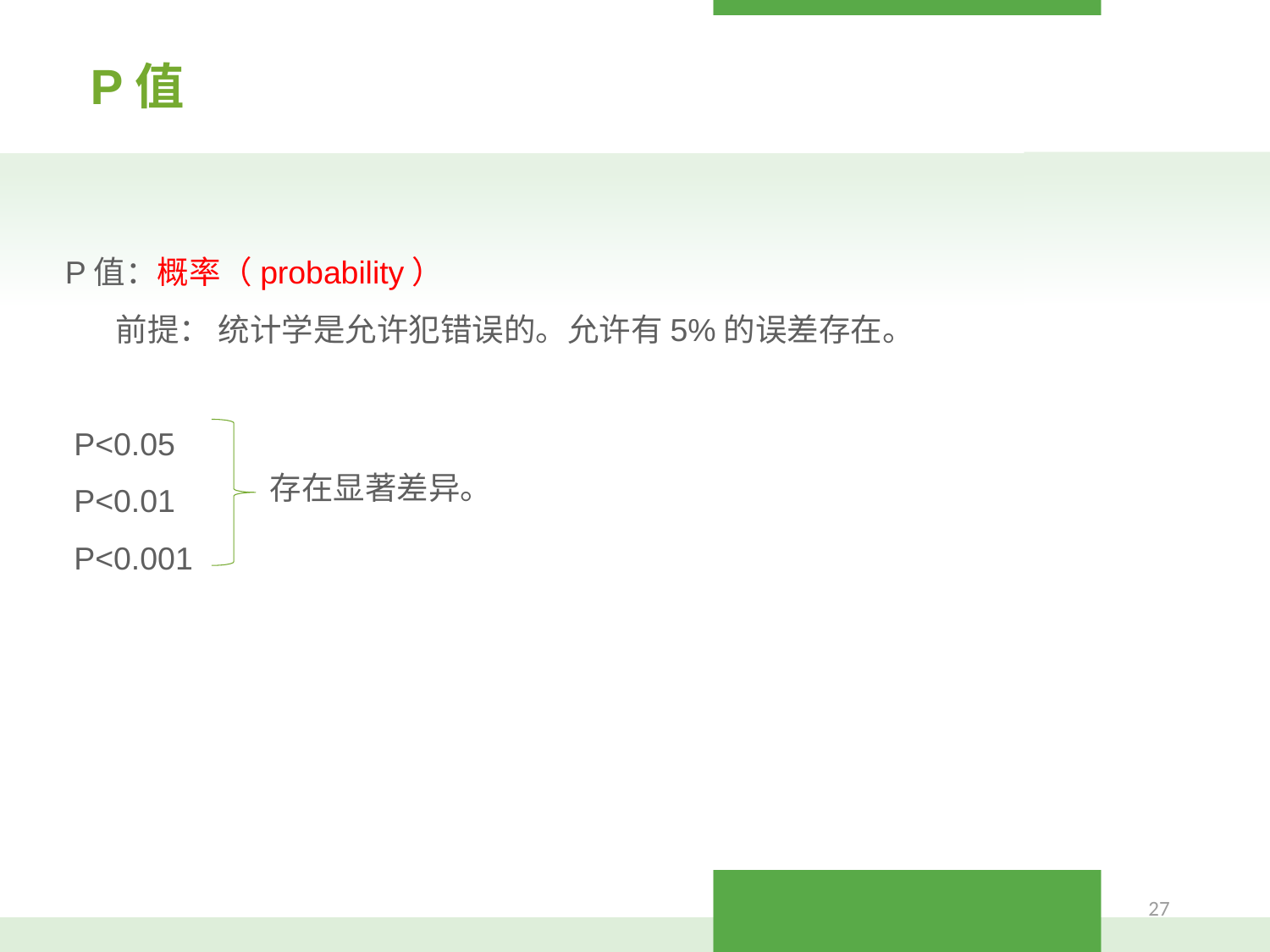

# P值
P值：概率（probability）
      前提： 统计学是允许犯错误的。允许有5%的误差存在。

 P<0.05
 P<0.01
 P<0.001

存在显著差异。

27